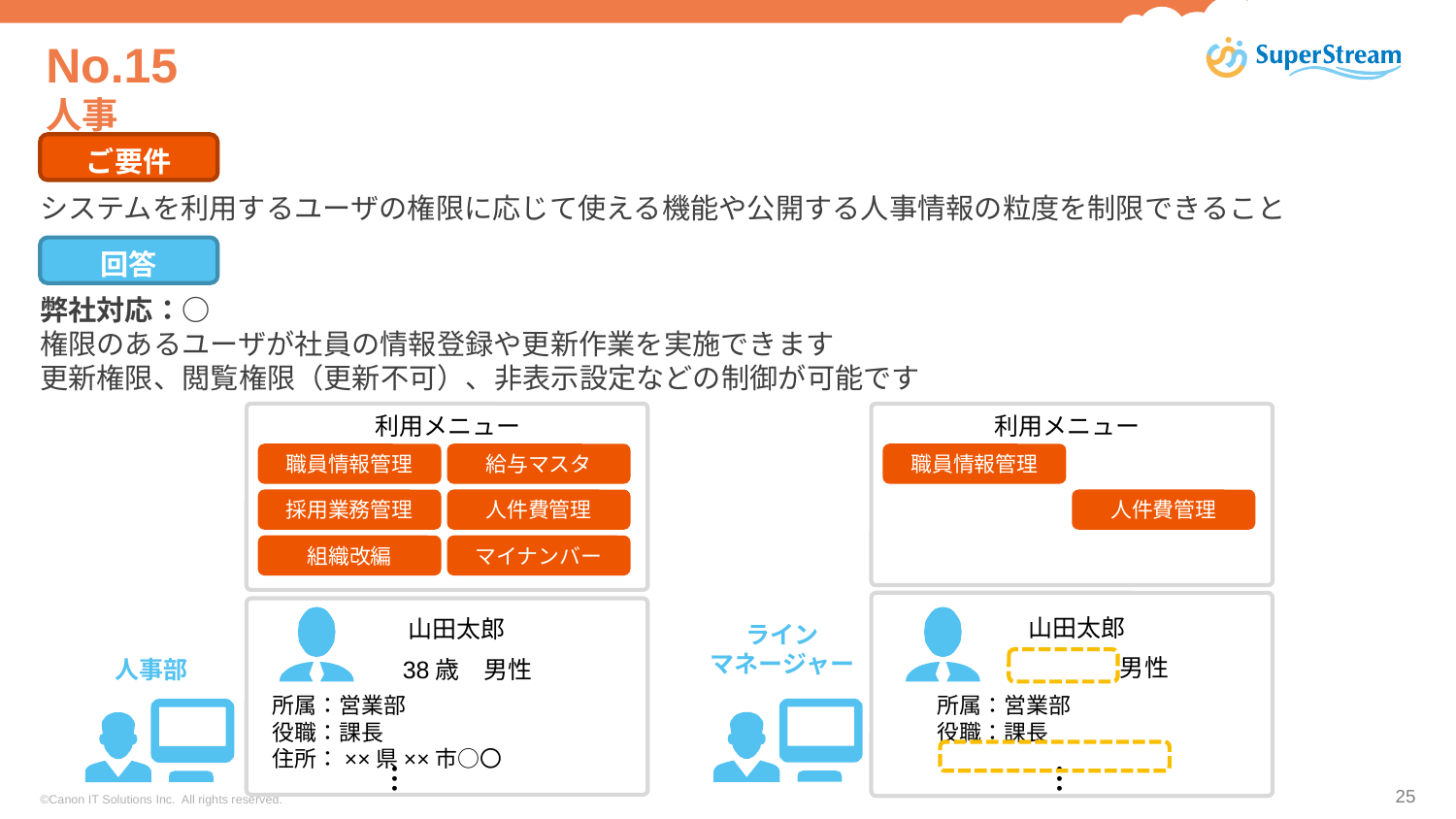

# No.15 人事
ご要件
システムを利用するユーザの権限に応じて使える機能や公開する人事情報の粒度を制限できること
回答
弊社対応：○
権限のあるユーザが社員の情報登録や更新作業を実施できます
更新権限、閲覧権限（更新不可）、非表示設定などの制御が可能です

利用メニュー

利用メニュー
職員情報管理
給与マスタ
職員情報管理
人件費管理
人件費管理
採用業務管理
マイナンバー
組織改編

山田太郎
山田太郎

ライン
マネージャー
　　　　男性
人事部
38歳　男性

所属：営業部
役職：課長
住所：××県××市○〇
　　　　　・
　　　　　・
　　　　　・
所属：営業部
役職：課長

　　　　　・
　　　　　・
　　　　　・

©Canon IT Solutions Inc.  All rights reserved.
25